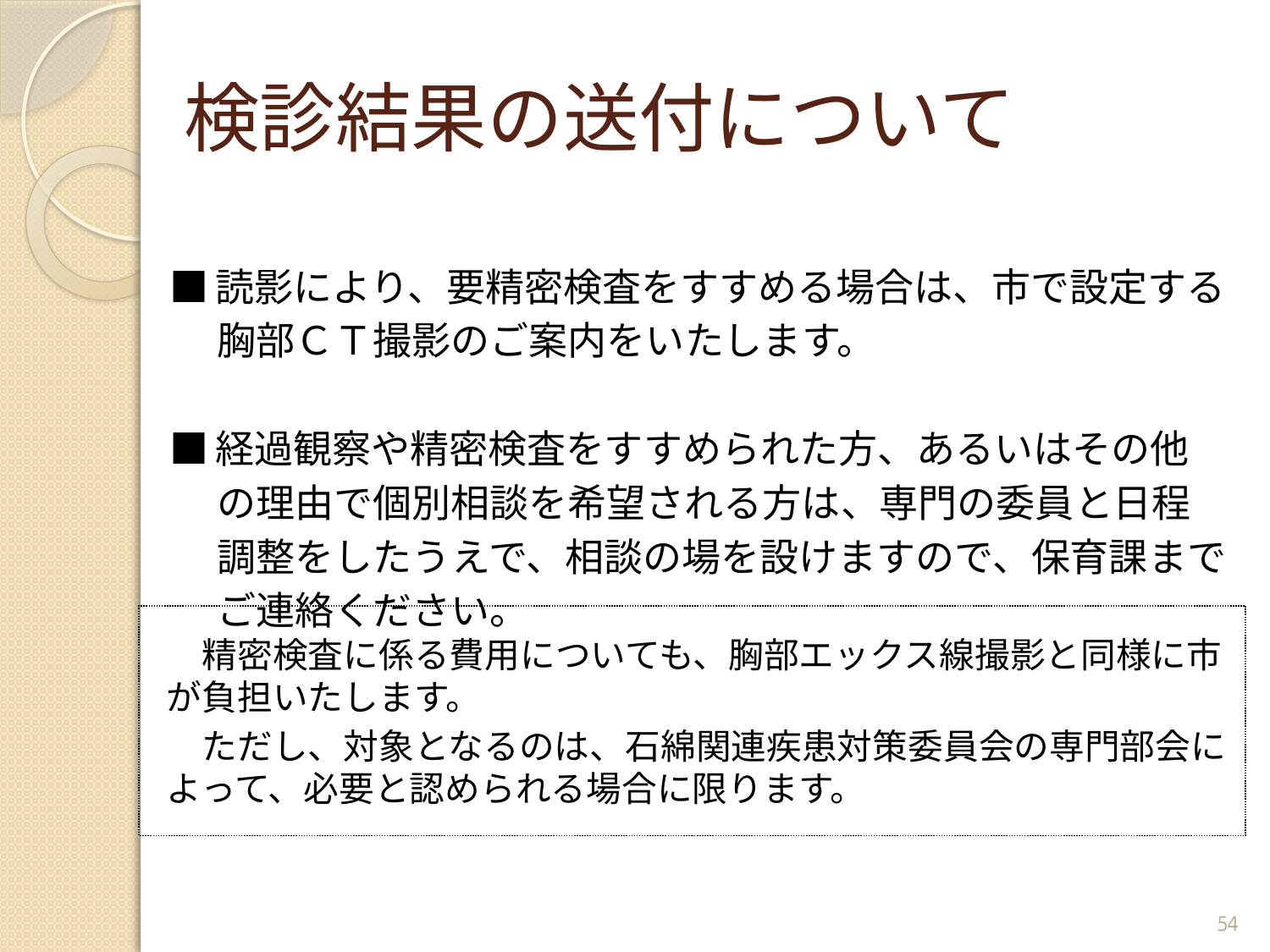

# 検診結果の送付について
■読影により、要精密検査をすすめる場合は、市で設定する
　 胸部ＣＴ撮影のご案内をいたします。

■経過観察や精密検査をすすめられた方、あるいはその他
　 の理由で個別相談を希望される方は、専門の委員と日程
　 調整をしたうえで、相談の場を設けますので、保育課まで
　 ご連絡ください。

　精密検査に係る費用についても、胸部エックス線撮影と同様に市が負担いたします。
　ただし、対象となるのは、石綿関連疾患対策委員会の専門部会によって、必要と認められる場合に限ります。
54